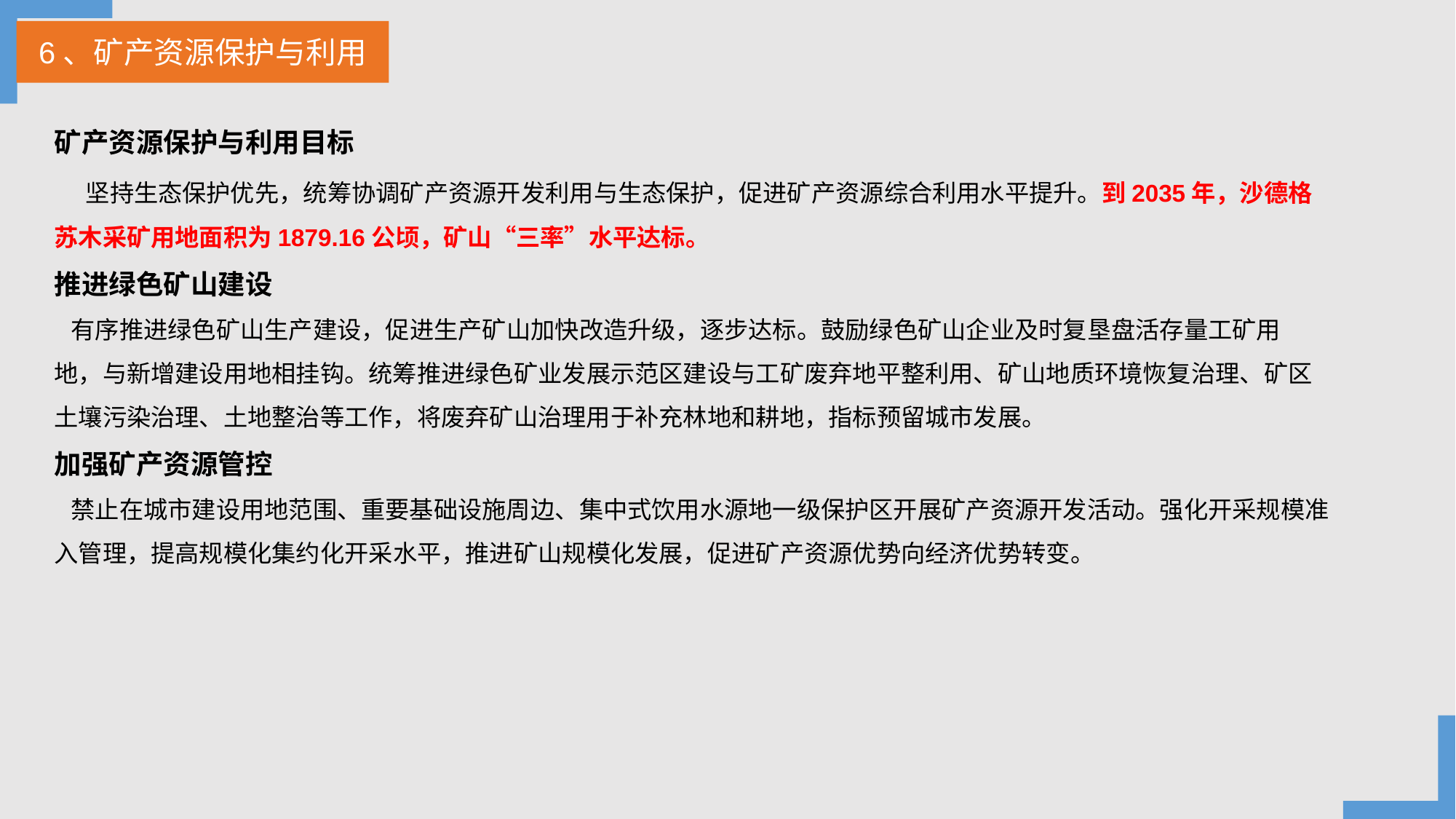

6、矿产资源保护与利用
矿产资源保护与利用目标
    坚持生态保护优先，统筹协调矿产资源开发利用与生态保护，促进矿产资源综合利用水平提升。到2035年，沙德格苏木采矿用地面积为1879.16公顷，矿山“三率”水平达标。
推进绿色矿山建设
  有序推进绿色矿山生产建设，促进生产矿山加快改造升级，逐步达标。鼓励绿色矿山企业及时复垦盘活存量工矿用
地，与新增建设用地相挂钩。统筹推进绿色矿业发展示范区建设与工矿废弃地平整利用、矿山地质环境恢复治理、矿区土壤污染治理、土地整治等工作，将废弃矿山治理用于补充林地和耕地，指标预留城市发展。
加强矿产资源管控
  禁止在城市建设用地范围、重要基础设施周边、集中式饮用水源地一级保护区开展矿产资源开发活动。强化开采规模准入管理，提高规模化集约化开采水平，推进矿山规模化发展，促进矿产资源优势向经济优势转变。